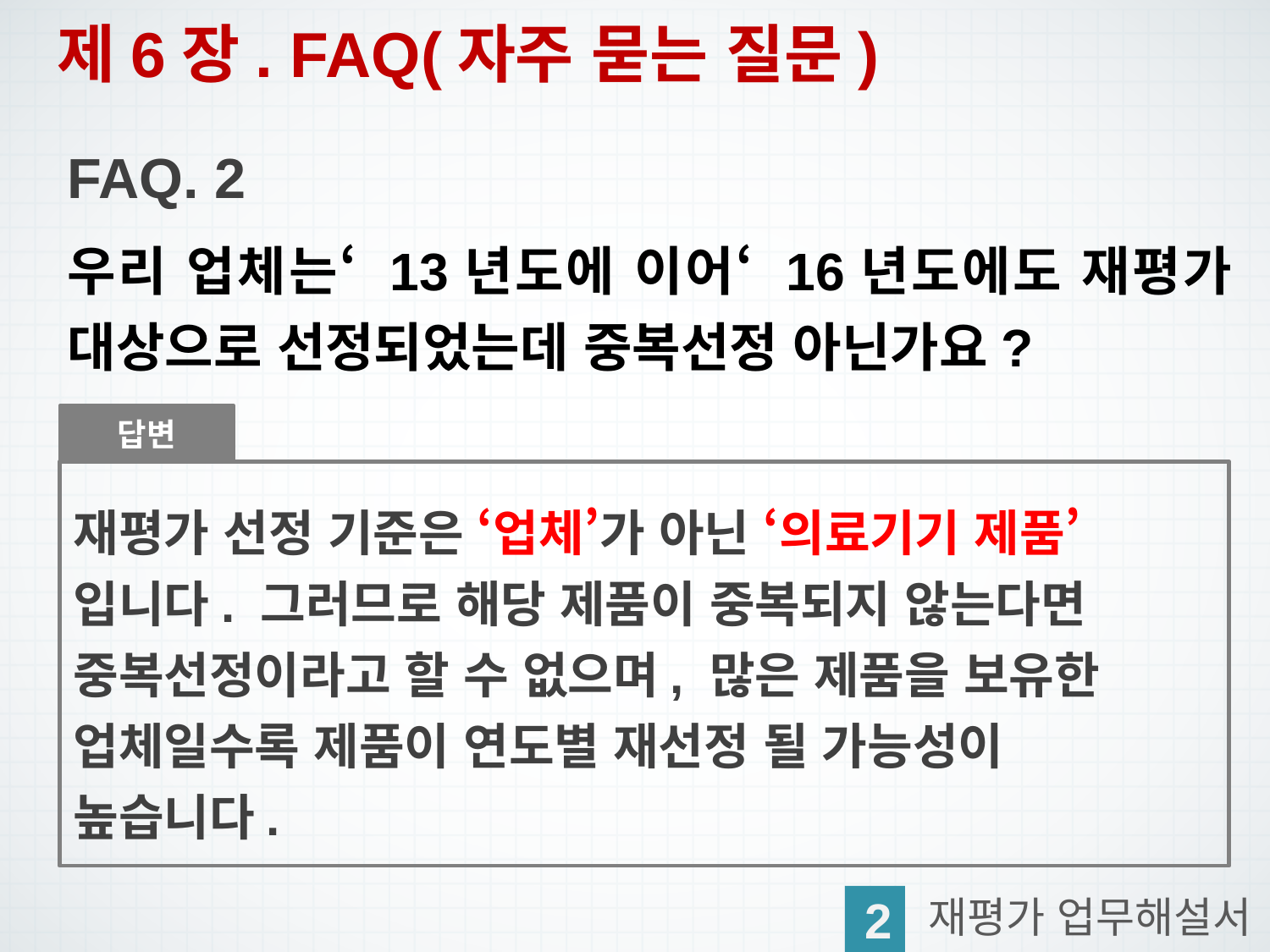

제6장. FAQ(자주 묻는 질문)
FAQ. 2
우리 업체는‘ 13년도에 이어‘ 16년도에도 재평가 대상으로 선정되었는데 중복선정 아닌가요?
답변

재평가 선정 기준은 ‘업체’가 아닌 ‘의료기기 제품’
입니다. 그러므로 해당 제품이 중복되지 않는다면
중복선정이라고 할 수 없으며, 많은 제품을 보유한
업체일수록 제품이 연도별 재선정 될 가능성이
높습니다.
2
재평가 업무해설서